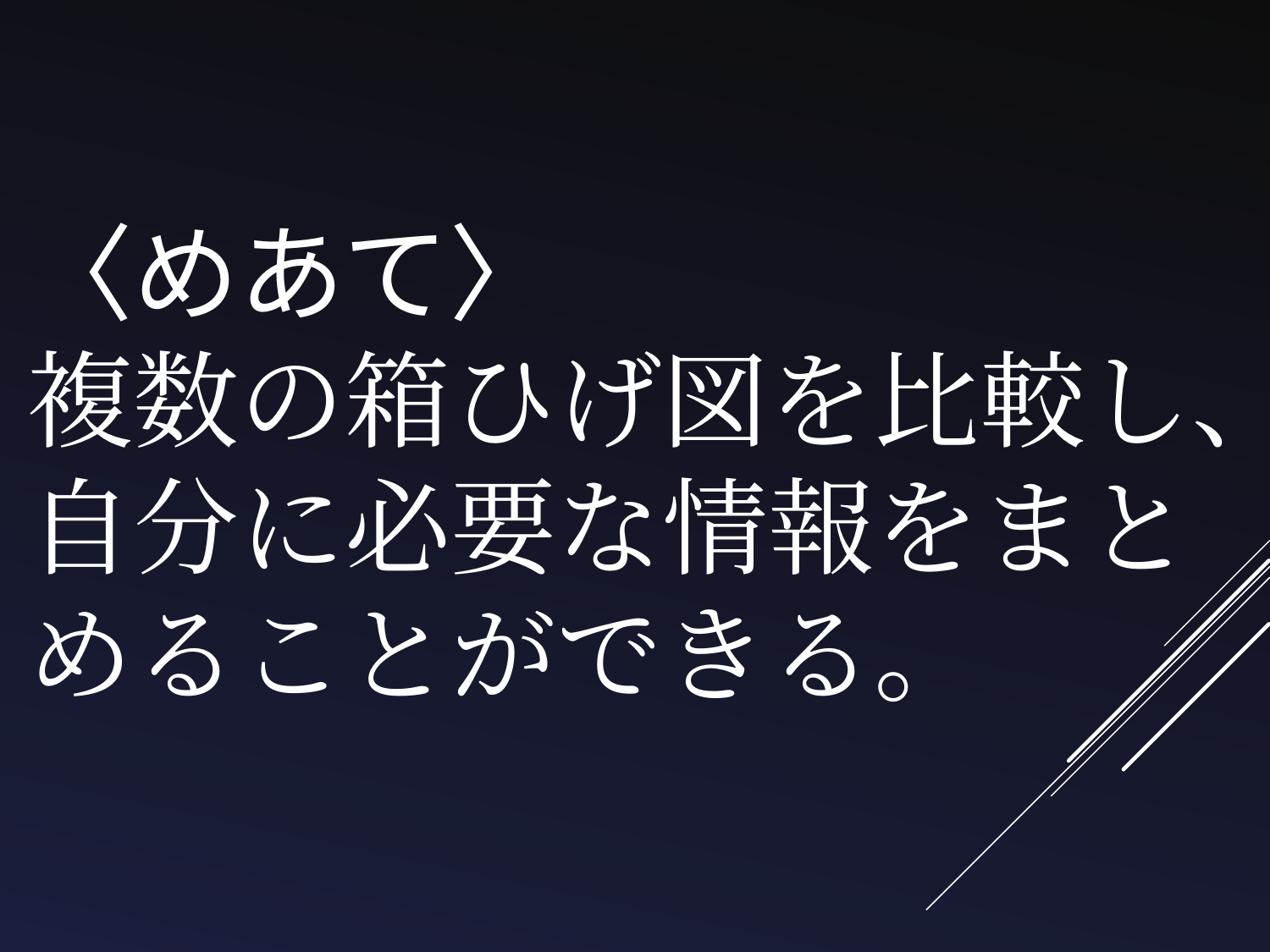

# 〈めあて〉 複数の箱ひげ図を比較し、自分に必要な情報をまとめることができる。